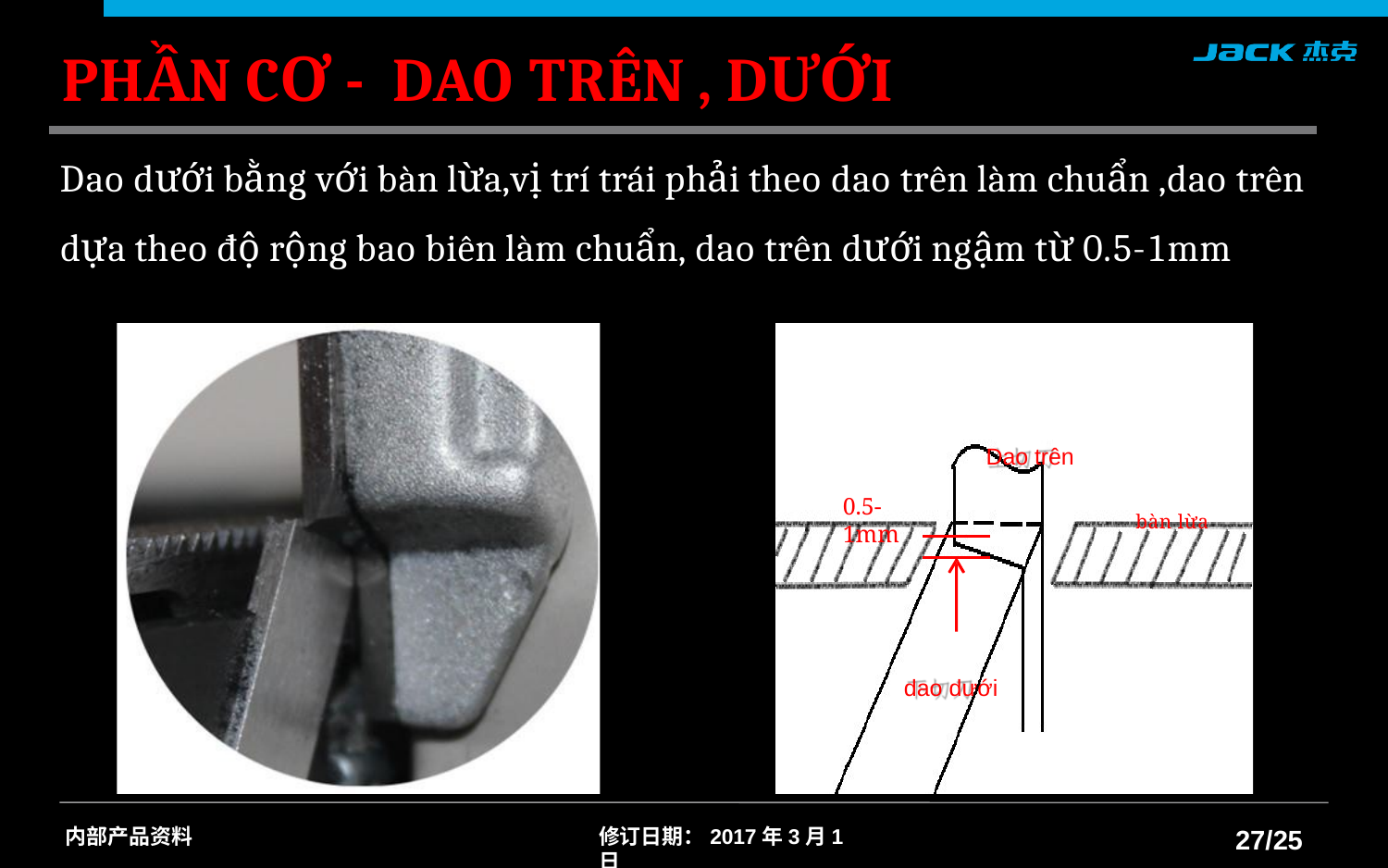

PHẦN CƠ -  DAO TRÊN , DƯỚI

Dao dưới bằng với bàn lừa,vị trí trái phải theo dao trên làm chuẩn ,dao trên dựa theo độ rộng bao biên làm chuẩn, dao trên dưới ngậm từ 0.5-1mm

Dao trên
0.5-1mm
bàn lừa

dao dưới

27/25
内部产品资料
修订日期：2017年3月1日